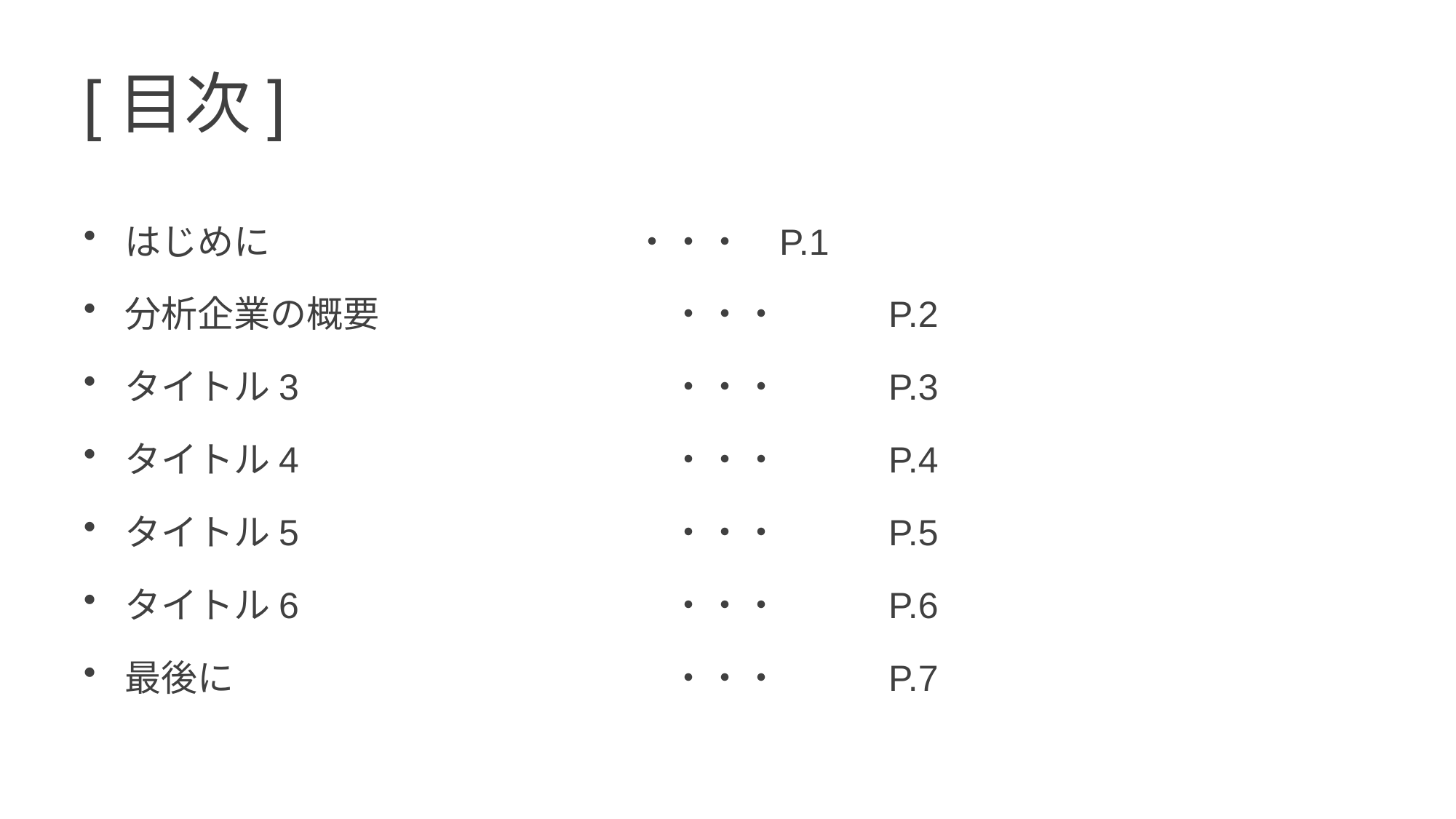

# [目次]
はじめに　			         ・・・	P.1
分析企業の概要			・・・	P.2
タイトル3				・・・	P.3
タイトル4				・・・	P.4
タイトル5				・・・	P.5
タイトル6				・・・	P.6
最後に				・・・	P.7

2